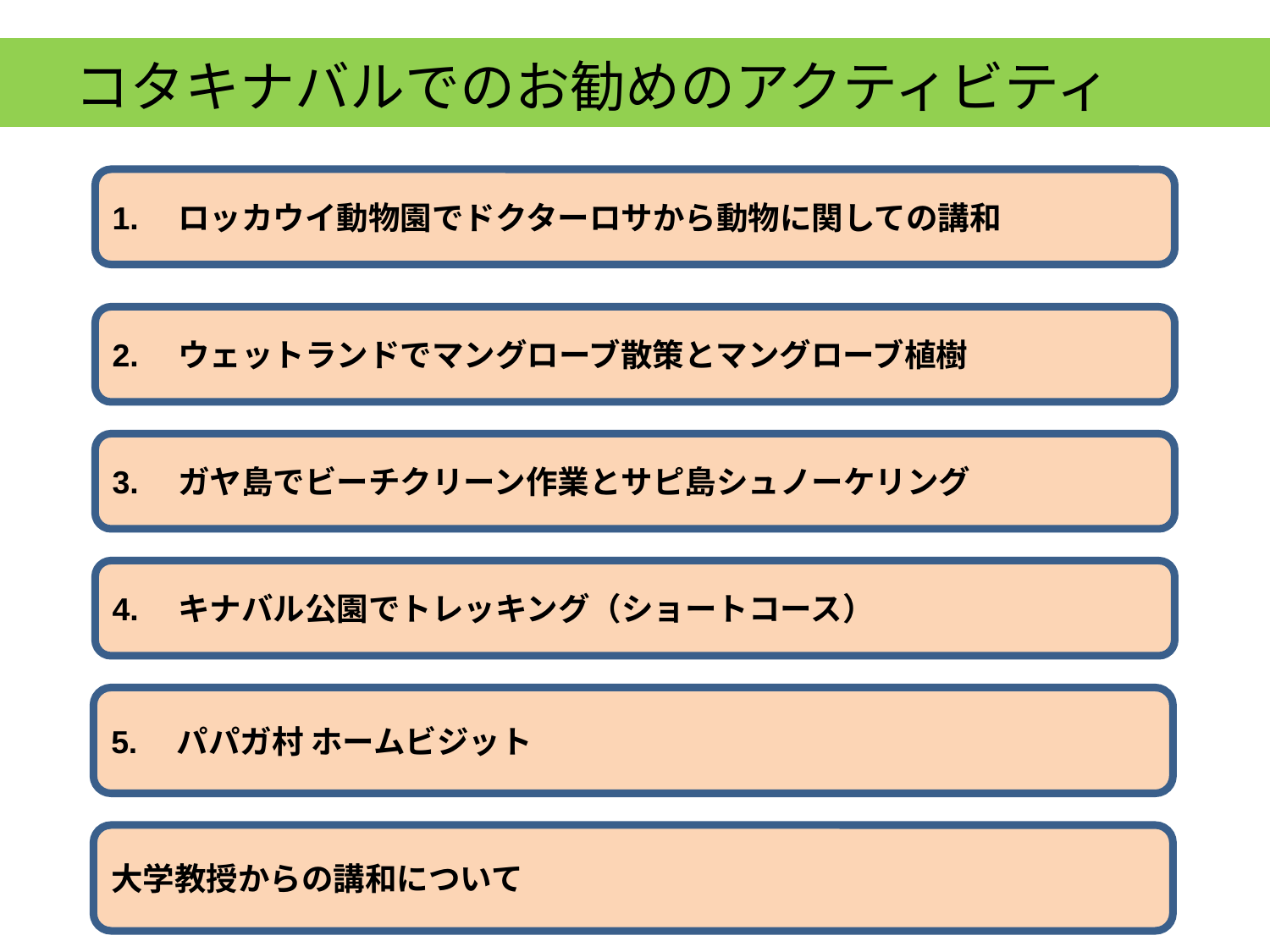

# コタキナバルでのお勧めのアクティビティ
1.　ロッカウイ動物園でドクターロサから動物に関しての講和

2.　ウェットランドでマングローブ散策とマングローブ植樹
3.　ガヤ島でビーチクリーン作業とサピ島シュノーケリング
4.　キナバル公園でトレッキング（ショートコース）
5.　パパガ村 ホームビジット
大学教授からの講和について